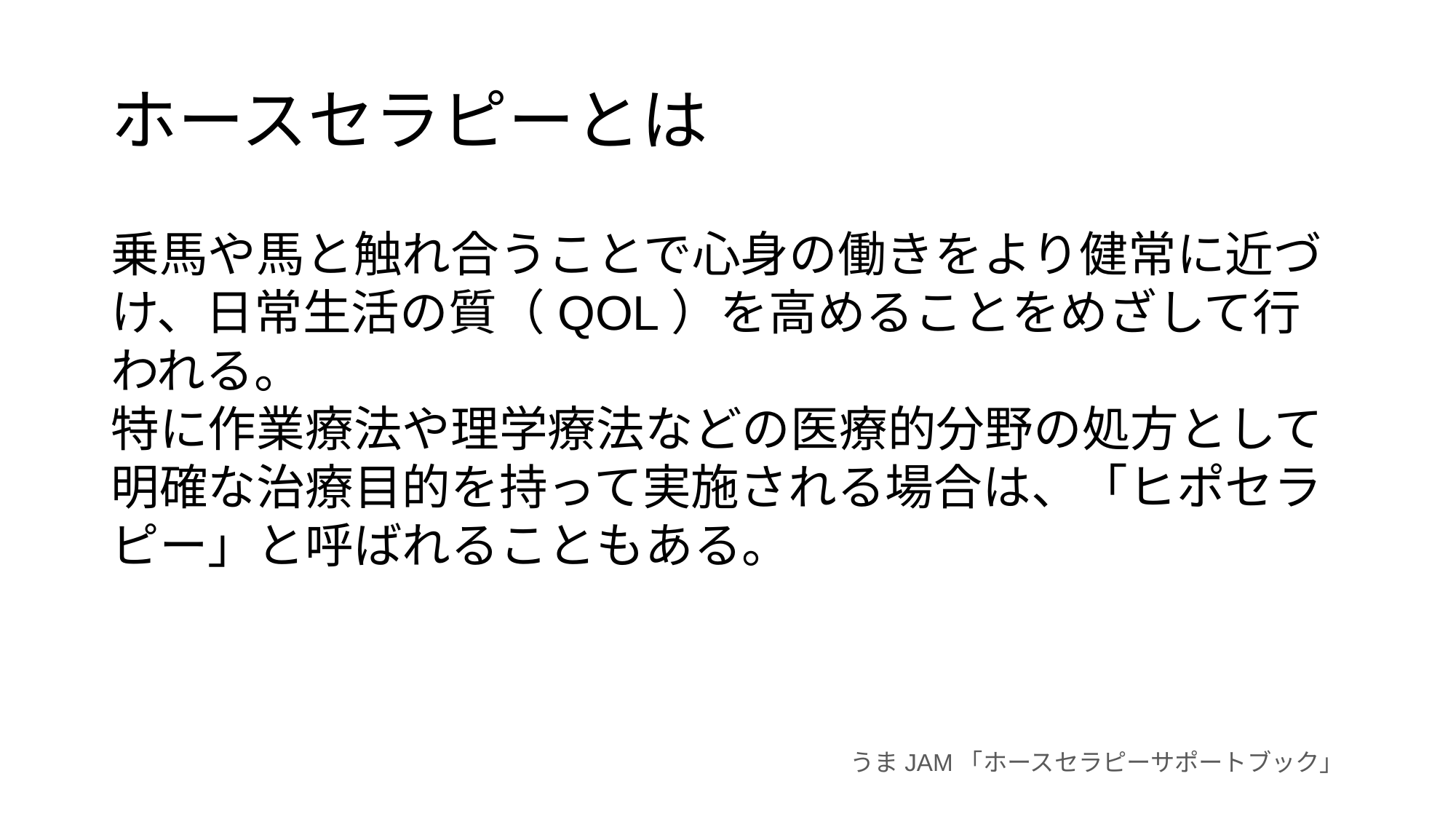

# ホースセラピーとは
乗馬や馬と触れ合うことで心身の働きをより健常に近づ
け、日常生活の質（QOL）を高めることをめざして行
われる。
特に作業療法や理学療法などの医療的分野の処方として明確な治療目的を持って実施される場合は、「ヒポセラピー」と呼ばれることもある。

うまJAM「ホースセラピーサポートブック」